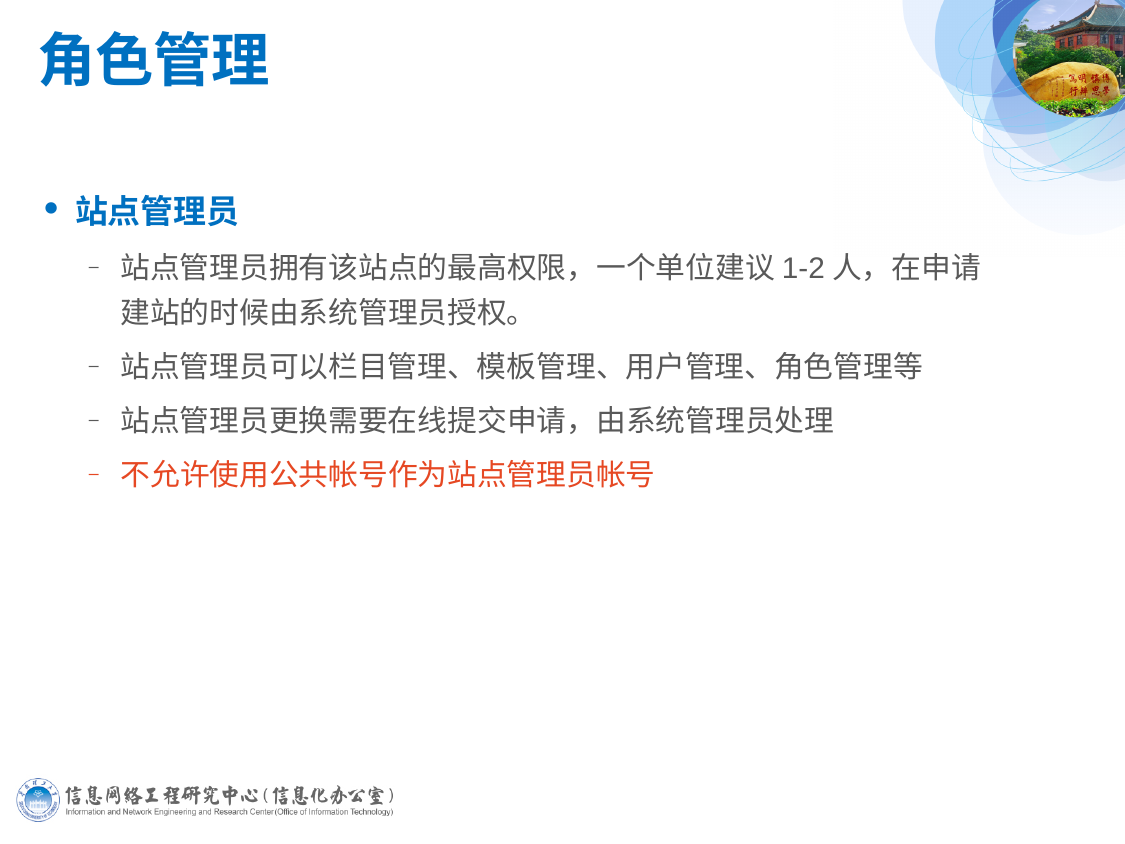

# 角色管理
站点管理员
站点管理员拥有该站点的最高权限，一个单位建议1-2人，在申请建站的时候由系统管理员授权。
站点管理员可以栏目管理、模板管理、用户管理、角色管理等
站点管理员更换需要在线提交申请，由系统管理员处理
不允许使用公共帐号作为站点管理员帐号